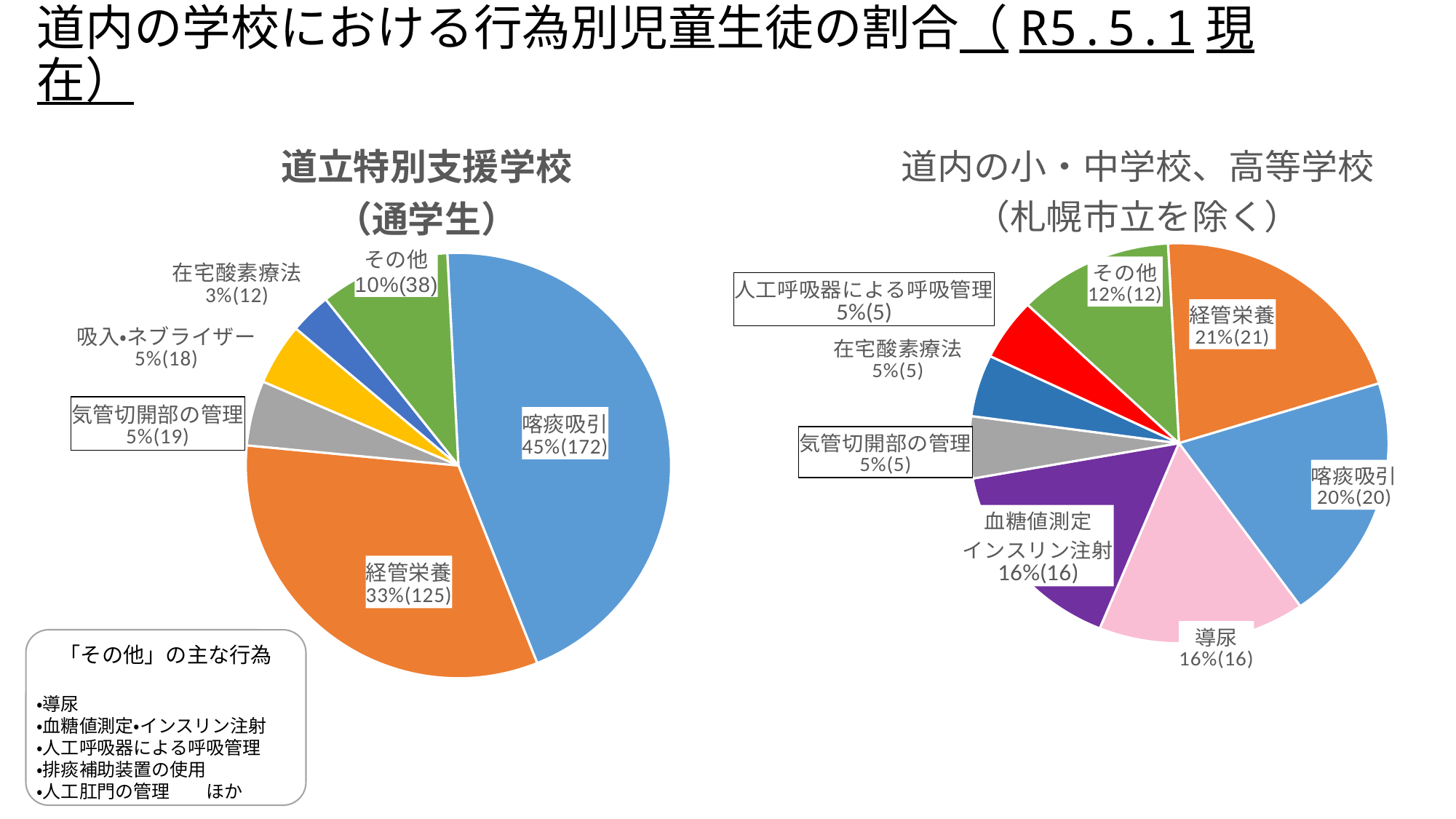

# 道内の学校における行為別児童生徒の割合（R5.5.1現在）

### Chart: 道内の小・中学校、高等学校 （札幌市立を除く）

| Category | 売上高 |
|---|---|
| 経管栄養 | 21.0 |
| 喀痰吸引 | 20.0 |
| 導尿 | 16.0 |
| 血糖値測定
インスリン注射 | 16.0 |
| 気管切開部の管理 | 5.0 |
| 在宅酸素療法 | 5.0 |
| 人工呼吸器による呼吸管理 | 5.0 |
| その他 | 12.0 |

### Chart: 道立特別支援学校
（通学生）

| Category | 売上高 |
|---|---|
| 喀痰吸引 | 172.0 |
| 経管栄養 | 125.0 |
| 気管切開部の管理 | 19.0 |
| 吸入・ネブライザー | 18.0 |
| 在宅酸素療法 | 12.0 |
| その他 | 38.0 |
「その他」の主な行為

・導尿
・血糖値測定・インスリン注射
・人工呼吸器による呼吸管理
・排痰補助装置の使用
・人工肛門の管理　　ほか